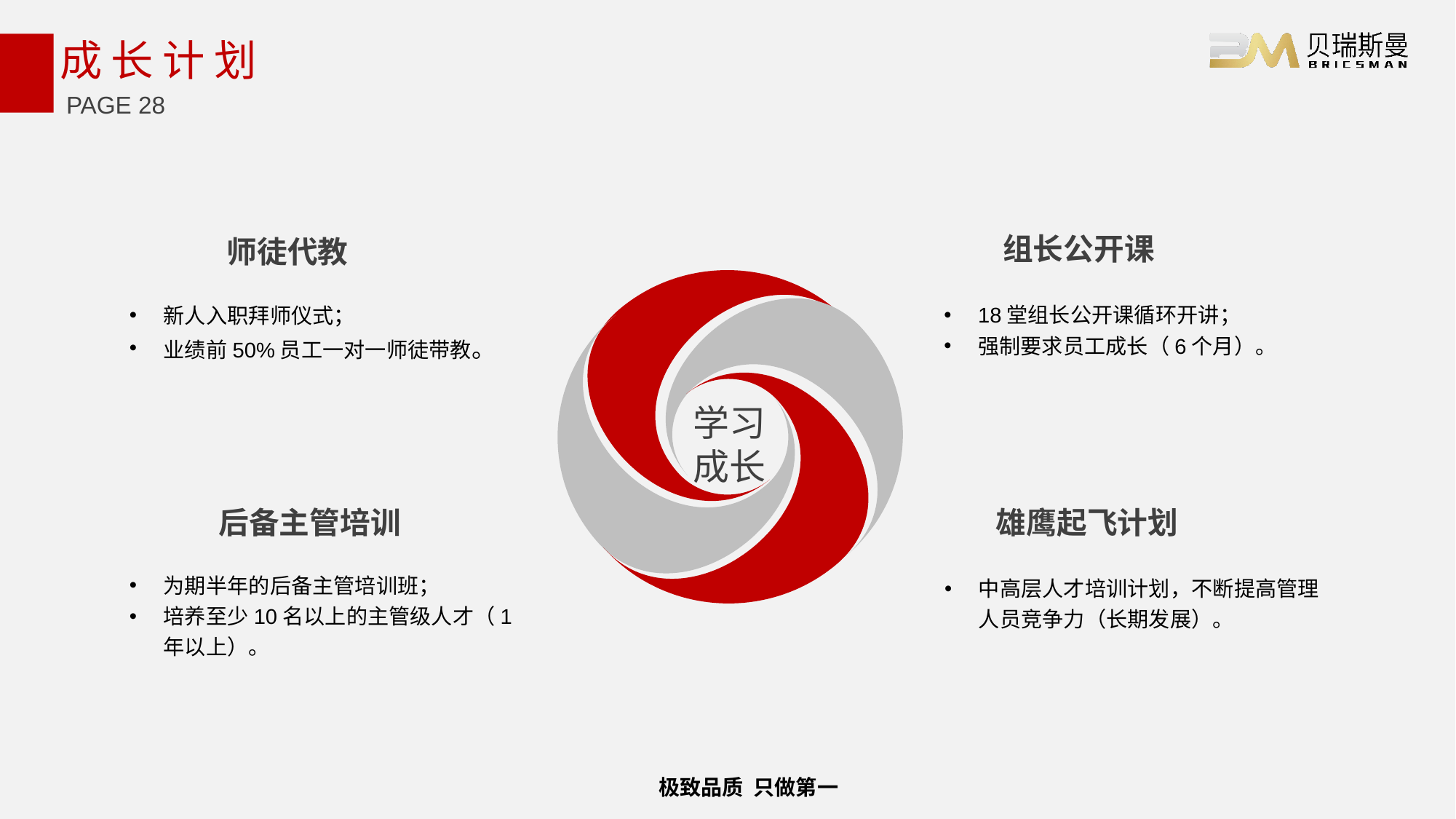

# 成长计划

组长公开课
师徒代教

新人入职拜师仪式；
业绩前50%员工一对一师徒带教。
18堂组长公开课循环开讲；
强制要求员工成长（6个月）。
学习
成长
后备主管培训
雄鹰起飞计划
为期半年的后备主管培训班；
培养至少10名以上的主管级人才（1年以上）。
中高层人才培训计划，不断提高管理人员竞争力（长期发展）。